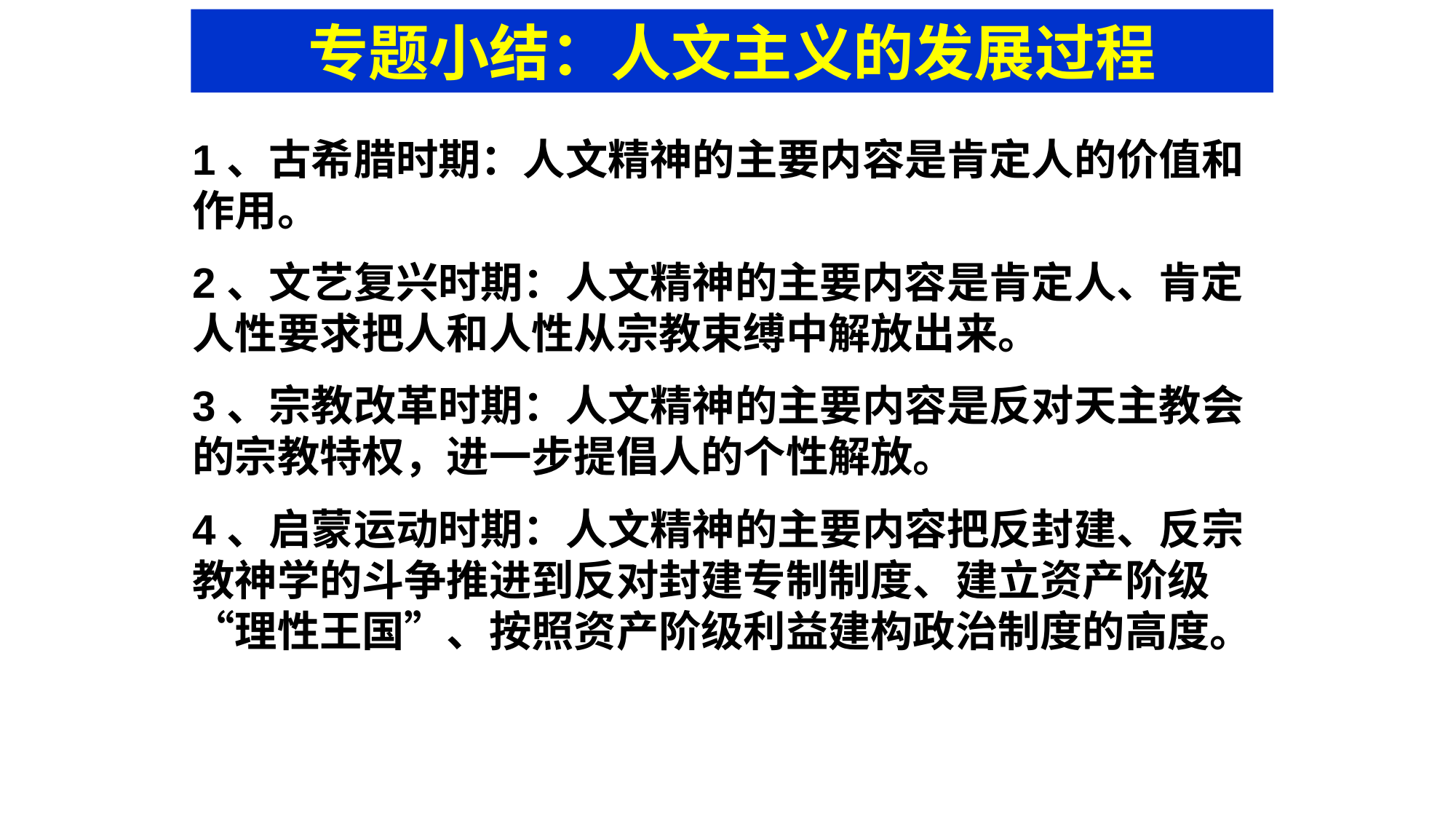

专题小结：人文主义的发展过程
1、古希腊时期：人文精神的主要内容是肯定人的价值和作用。
2、文艺复兴时期：人文精神的主要内容是肯定人、肯定人性要求把人和人性从宗教束缚中解放出来。
3、宗教改革时期：人文精神的主要内容是反对天主教会的宗教特权，进一步提倡人的个性解放。
4、启蒙运动时期：人文精神的主要内容把反封建、反宗教神学的斗争推进到反对封建专制制度、建立资产阶级“理性王国”、按照资产阶级利益建构政治制度的高度。